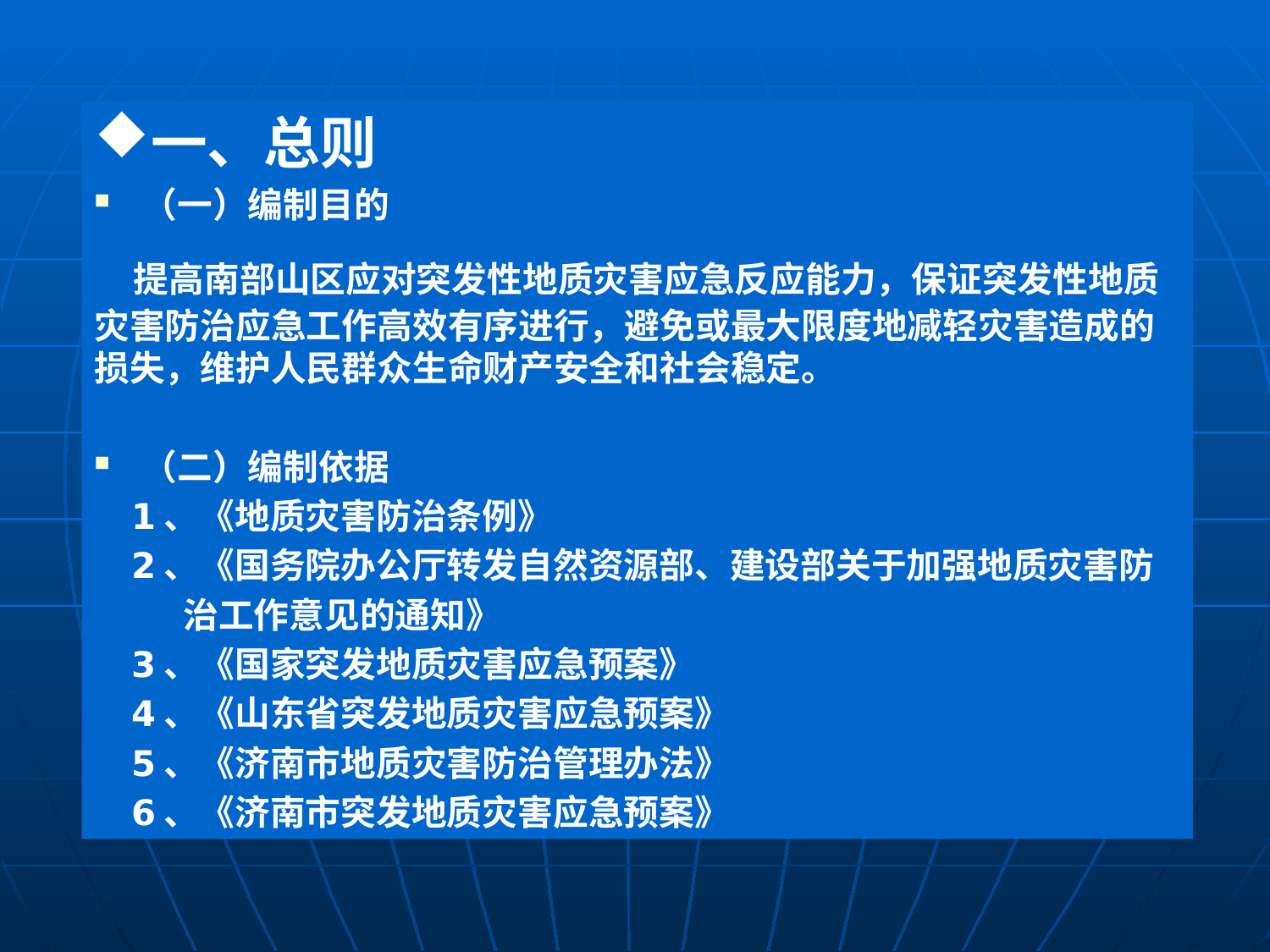

一、总则
（一）编制目的
  提高南部山区应对突发性地质灾害应急反应能力，保证突发性地质灾害防治应急工作高效有序进行，避免或最大限度地减轻灾害造成的损失，维护人民群众生命财产安全和社会稳定。

（二）编制依据
   1、《地质灾害防治条例》
   2、《国务院办公厅转发自然资源部、建设部关于加强地质灾害防
          治工作意见的通知》
   3、《国家突发地质灾害应急预案》
   4、《山东省突发地质灾害应急预案》
   5、《济南市地质灾害防治管理办法》
   6、《济南市突发地质灾害应急预案》